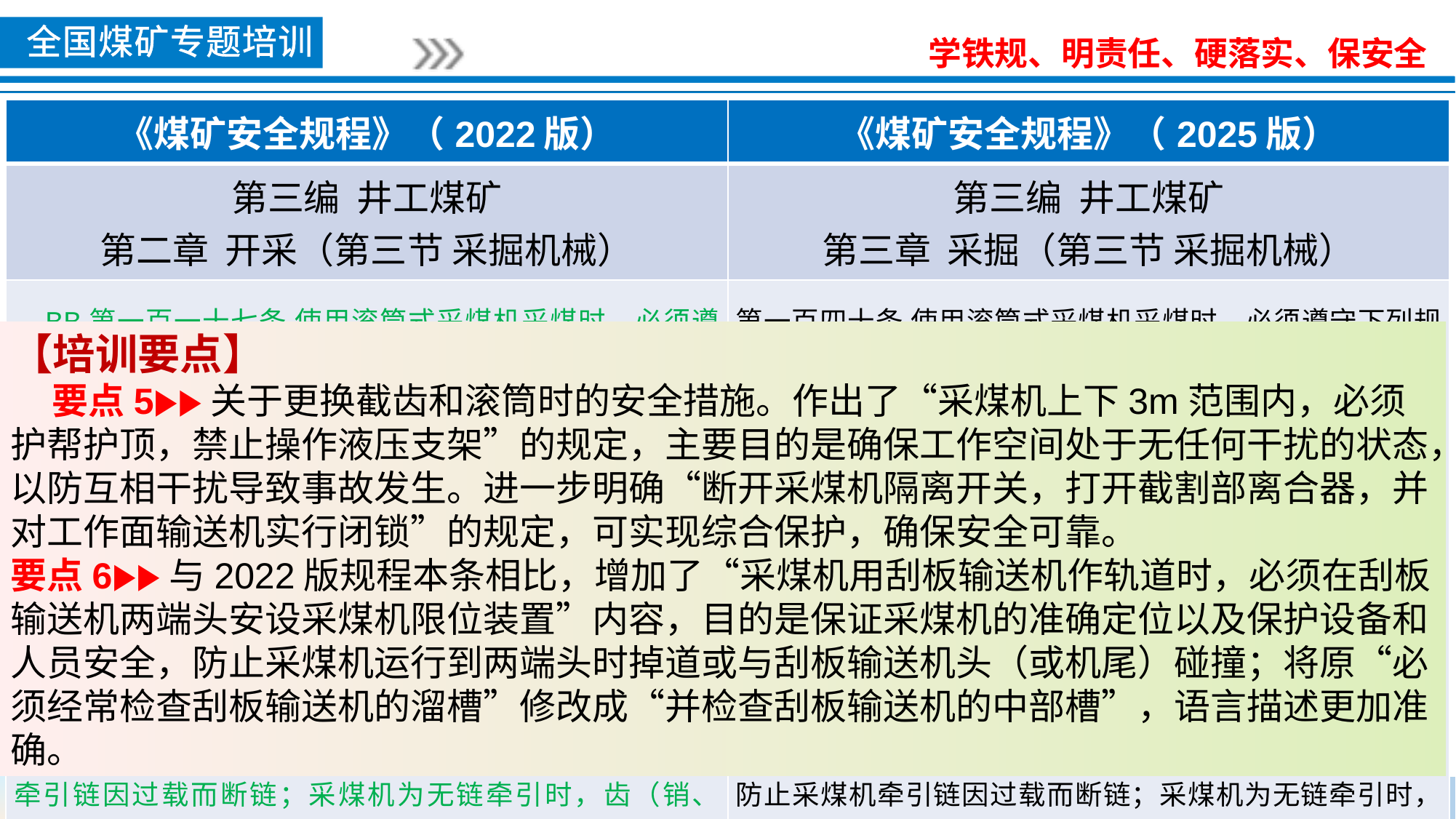

| 《煤矿安全规程》（2022版） | 《煤矿安全规程》（2025版） |
| --- | --- |
| 第三编 井工煤矿 第二章 开采（第三节 采掘机械） | 第三编 井工煤矿 第三章 采掘（第三节 采掘机械） |
| BB第一百一十七条 使用滚筒式采煤机采煤时，必须遵守下列规定： （五）更换截齿和滚筒时，采煤机上下3m范围内，必须护帮护顶，禁止操作液压支架。必须切断采煤机前级供电开关电源并断开其隔离开关，断开采煤机隔离开关，打开截割部离合器，并对工作面输送机施行闭锁。 （六）采煤机用刮板输送机作轨道时，必须经常检查刮板输送机的溜槽、挡煤板导向管的连接情况，防止采煤机牵引链因过载而断链；采煤机为无链牵引时，齿（销、链）轨的安设必须紧固、完好，并经常检查。 | 第一百四十条 使用滚筒式采煤机采煤时，必须遵守下列规定：（五）更换截齿和滚筒时，采煤机上下3m范围内，必须护帮护顶，禁止操作液压支架。必须切断采煤机前级供电开关电源并断开其隔离开关，断开采煤机隔离开关，打开截割部离合器，并对工作面输送机施行闭锁。 （六）有链牵引采煤机用刮板输送机作轨道时，必须在刮板输送机两端头安设采煤机限位装置，并检查刮板输送机的中部槽、偏转槽、过渡槽、挡煤板导向管的连接情况，防止采煤机牵引链因过载而断链；采煤机为无链牵引时，齿（销、链）轨的安设必须紧固、完好，并经常检查。 |
【培训要点】
    要点5▶▶关于更换截齿和滚筒时的安全措施。作出了“采煤机上下3m范围内，必须护帮护顶，禁止操作液压支架”的规定，主要目的是确保工作空间处于无任何干扰的状态，以防互相干扰导致事故发生。进一步明确“断开采煤机隔离开关，打开截割部离合器，并对工作面输送机实行闭锁”的规定，可实现综合保护，确保安全可靠。
要点6▶▶与2022版规程本条相比，增加了“采煤机用刮板输送机作轨道时，必须在刮板输送机两端头安设采煤机限位装置”内容，目的是保证采煤机的准确定位以及保护设备和人员安全，防止采煤机运行到两端头时掉道或与刮板输送机头（或机尾）碰撞；将原“必须经常检查刮板输送机的溜槽”修改成“并检查刮板输送机的中部槽”，语言描述更加准确。